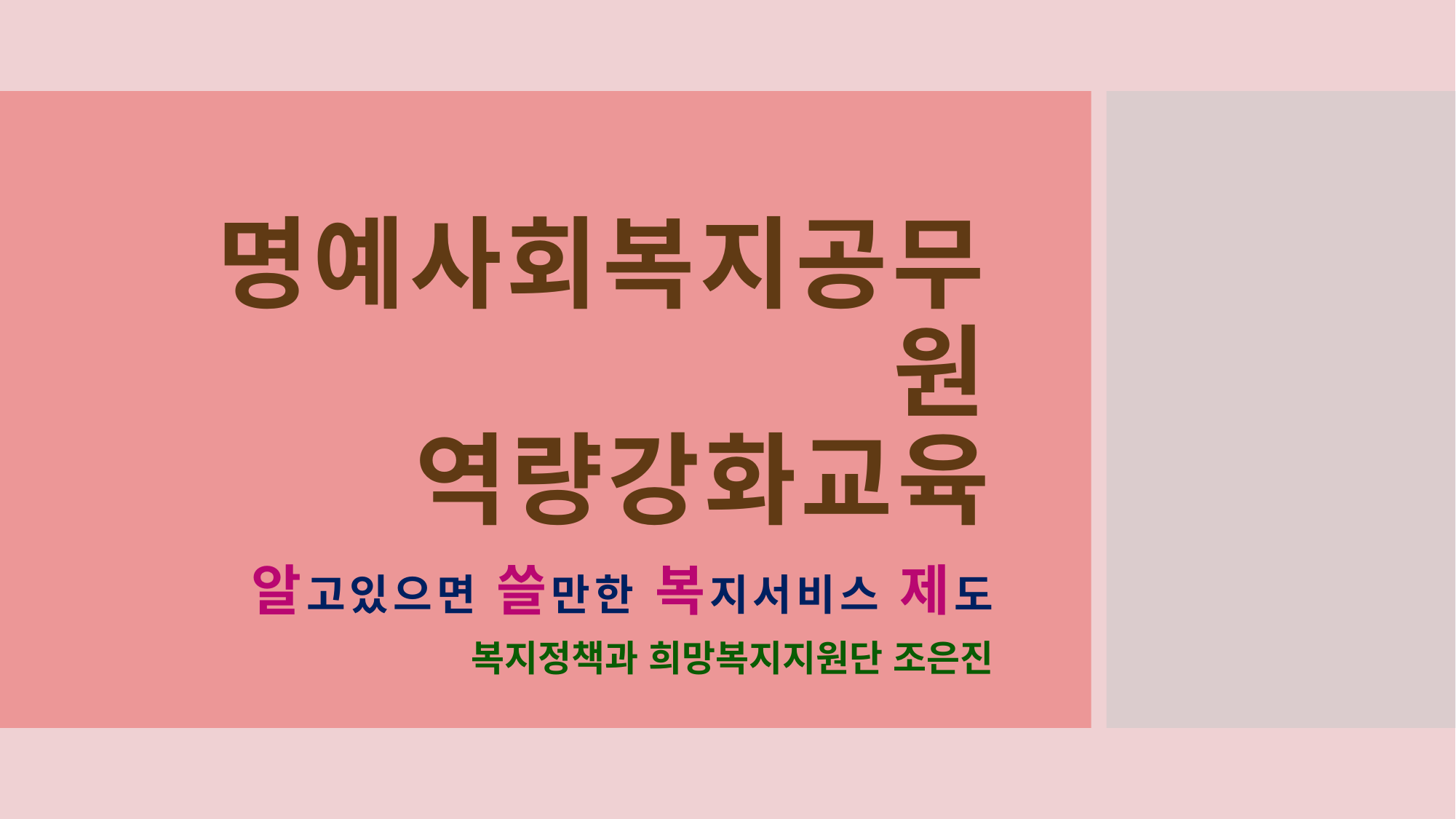

# 명예사회복지공무원 역량강화교육
알고있으면 쓸만한 복지서비스 제도
복지정책과 희망복지지원단 조은진